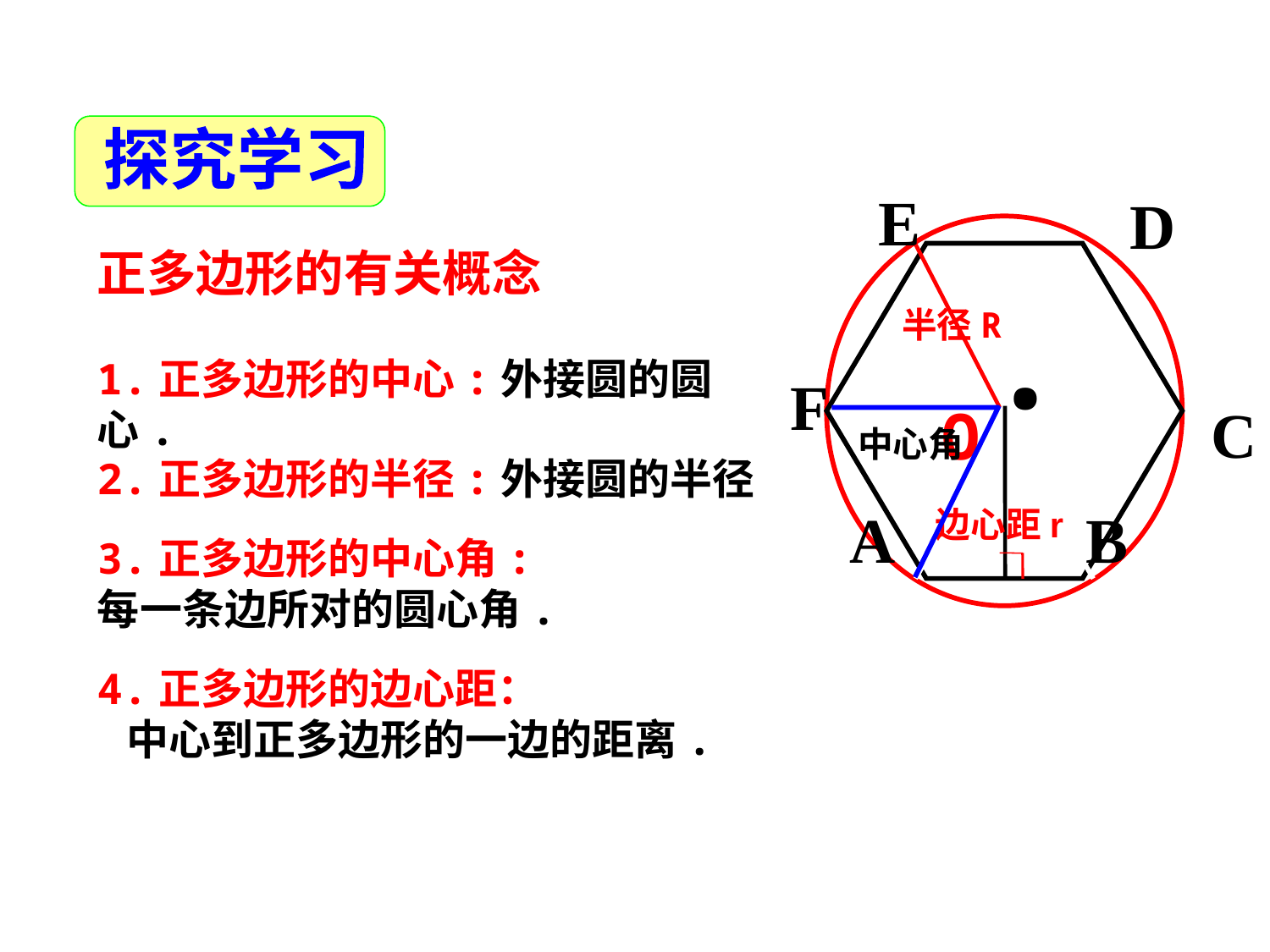

探究学习
E
D

F
C

正多边形的有关概念

.
半径R
1.正多边形的中心:外接圆的圆心.
O

中心角
2.正多边形的半径:外接圆的半径
A
B
边心距r
3.正多边形的中心角:
每一条边所对的圆心角.

4.正多边形的边心距：
  中心到正多边形的一边的距离.